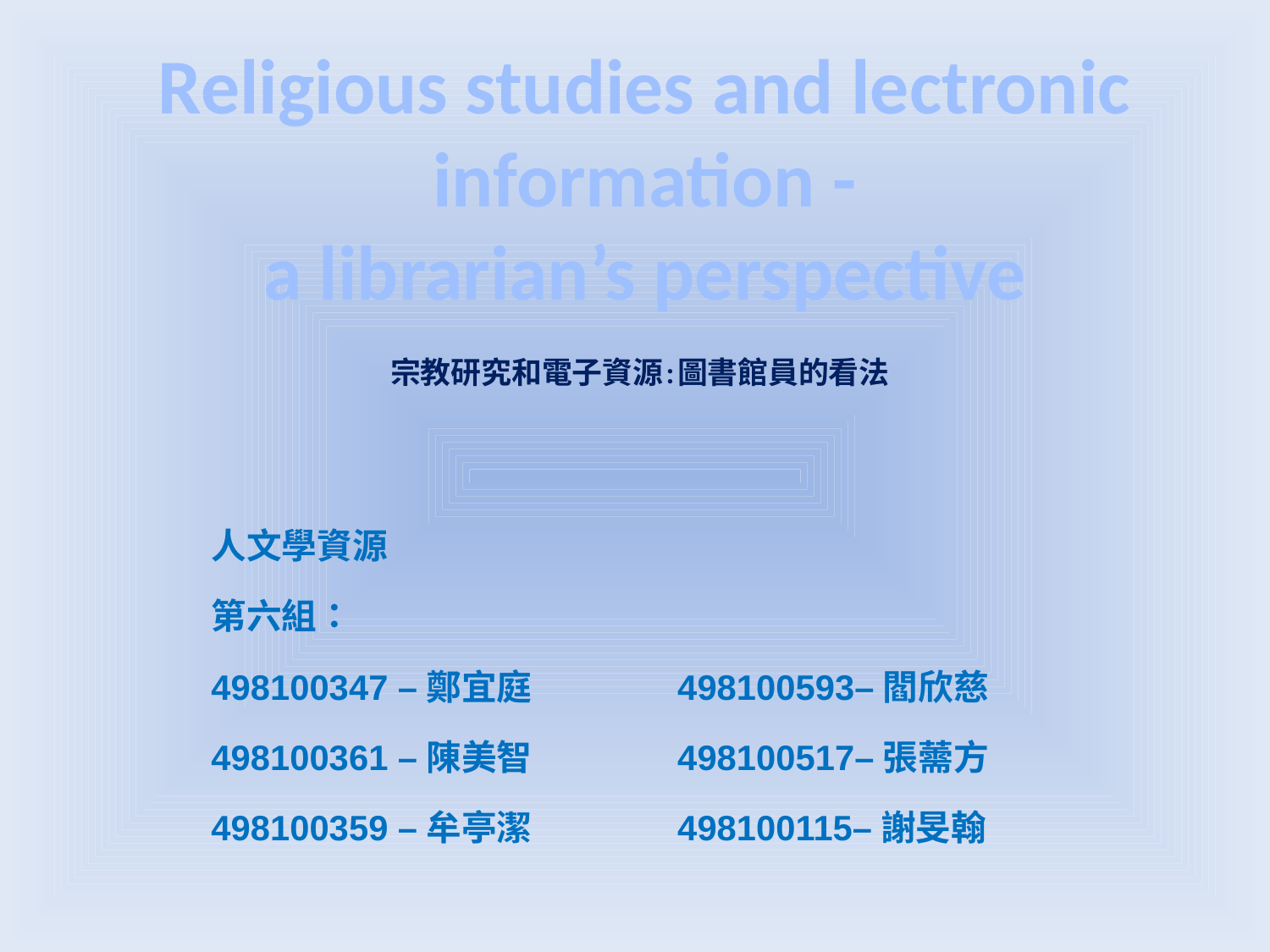

Religious studies and lectronic information -
a librarian’s perspective
# 宗教研究和電子資源:圖書館員的看法
人文學資源
第六組：
498100347 –鄭宜庭                 498100593–閻欣慈
498100361 –陳美智                 498100517–張薷方
498100359 –牟亭潔                 498100115–謝旻翰